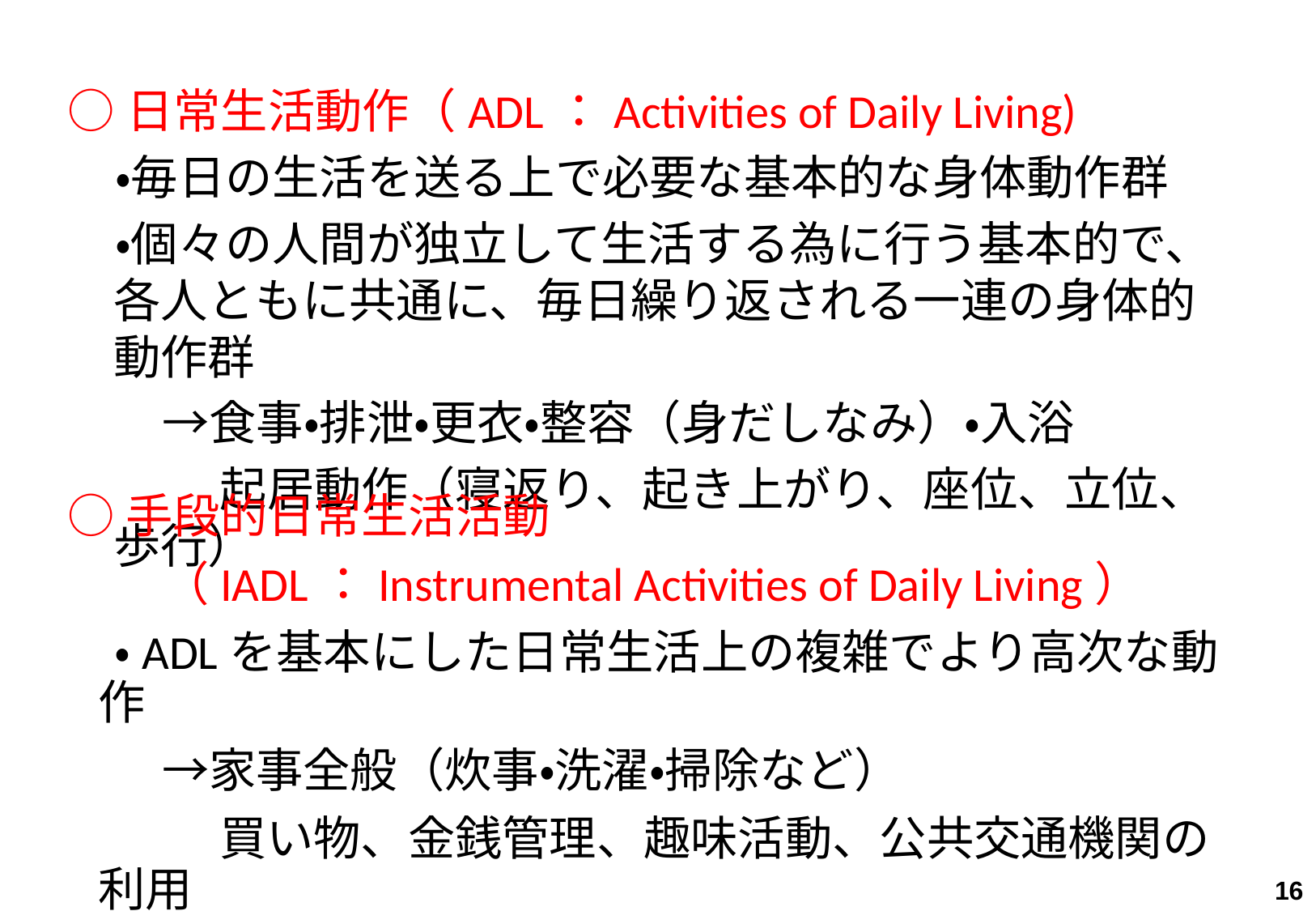

○日常生活動作（ADL：Activities of Daily Living)
　・毎日の生活を送る上で必要な基本的な身体動作群
　・個々の人間が独立して生活する為に行う基本的で、各人ともに共通に、毎日繰り返される一連の身体的動作群
　　→食事・排泄・更衣・整容（身だしなみ）・入浴
　　　 起居動作（寝返り、起き上がり、座位、立位、歩行）

○手段的日常生活活動
　　（IADL：Instrumental Activities of Daily Living）
　・ADLを基本にした日常生活上の複雑でより高次な動作
　　→家事全般（炊事・洗濯・掃除など）
　　　 買い物、金銭管理、趣味活動、公共交通機関の利用
　　　 車の運転等・・
16